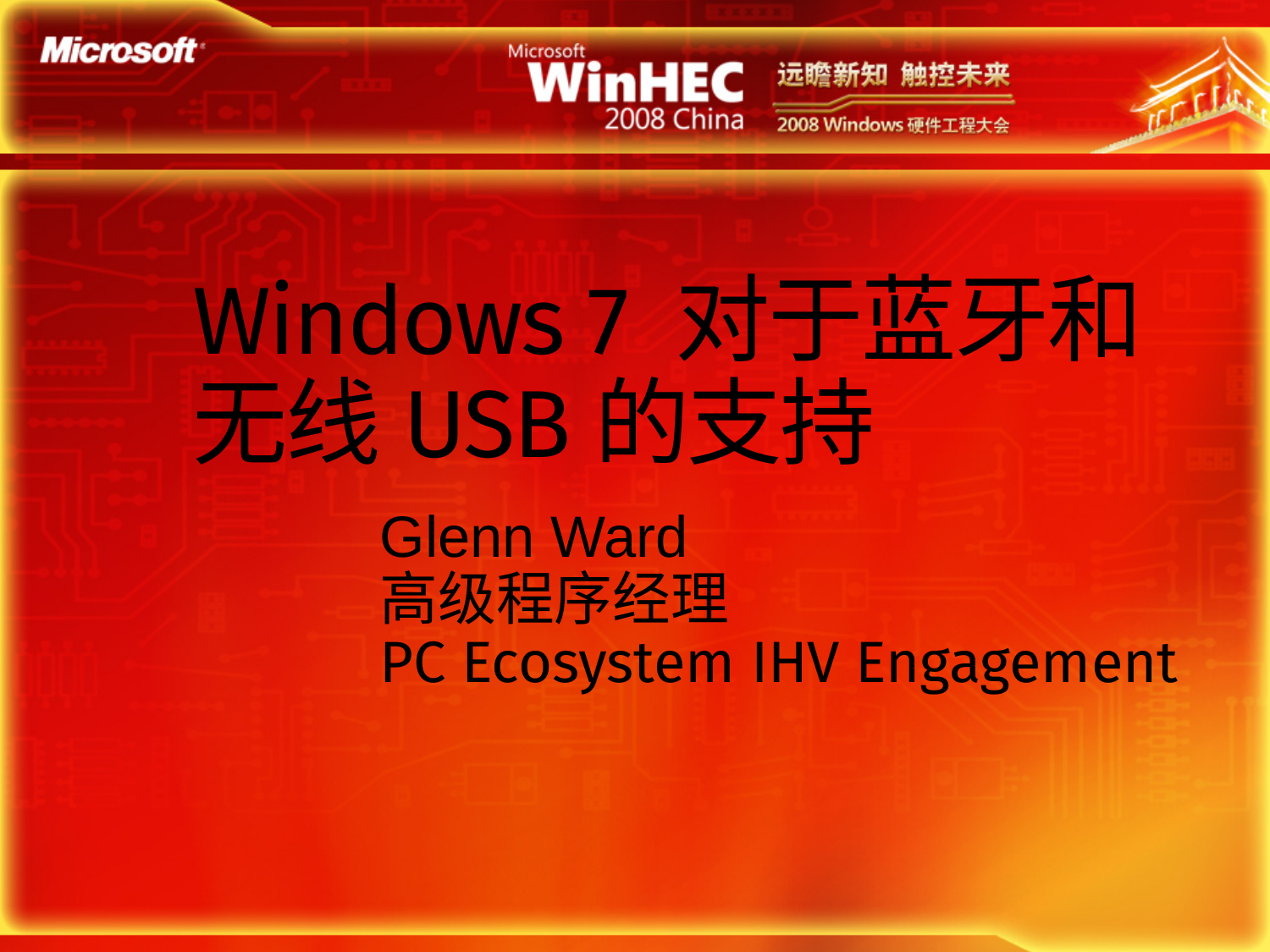

# Windows 7 对于蓝牙和无线USB的支持
Glenn Ward
高级程序经理
PC Ecosystem IHV Engagement